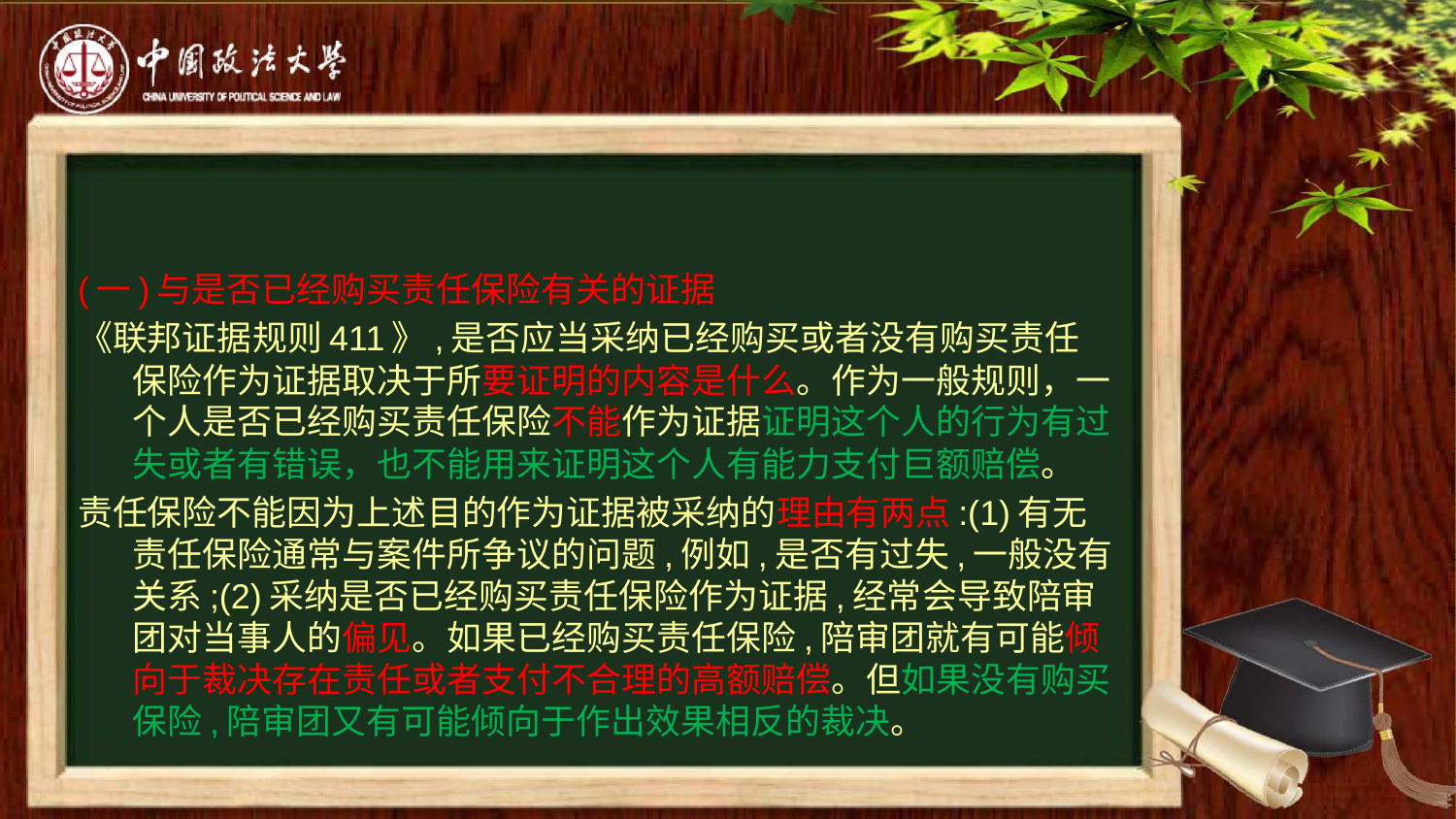

#
(一)与是否已经购买责任保险有关的证据
《联邦证据规则411》,是否应当采纳已经购买或者没有购买责任保险作为证据取决于所要证明的内容是什么。作为一般规则，一个人是否已经购买责任保险不能作为证据证明这个人的行为有过失或者有错误，也不能用来证明这个人有能力支付巨额赔偿。
责任保险不能因为上述目的作为证据被采纳的理由有两点:(1)有无责任保险通常与案件所争议的问题,例如,是否有过失,一般没有关系;(2)采纳是否已经购买责任保险作为证据,经常会导致陪审团对当事人的偏见。如果已经购买责任保险,陪审团就有可能倾向于裁决存在责任或者支付不合理的高额赔偿。但如果没有购买保险,陪审团又有可能倾向于作出效果相反的裁决。